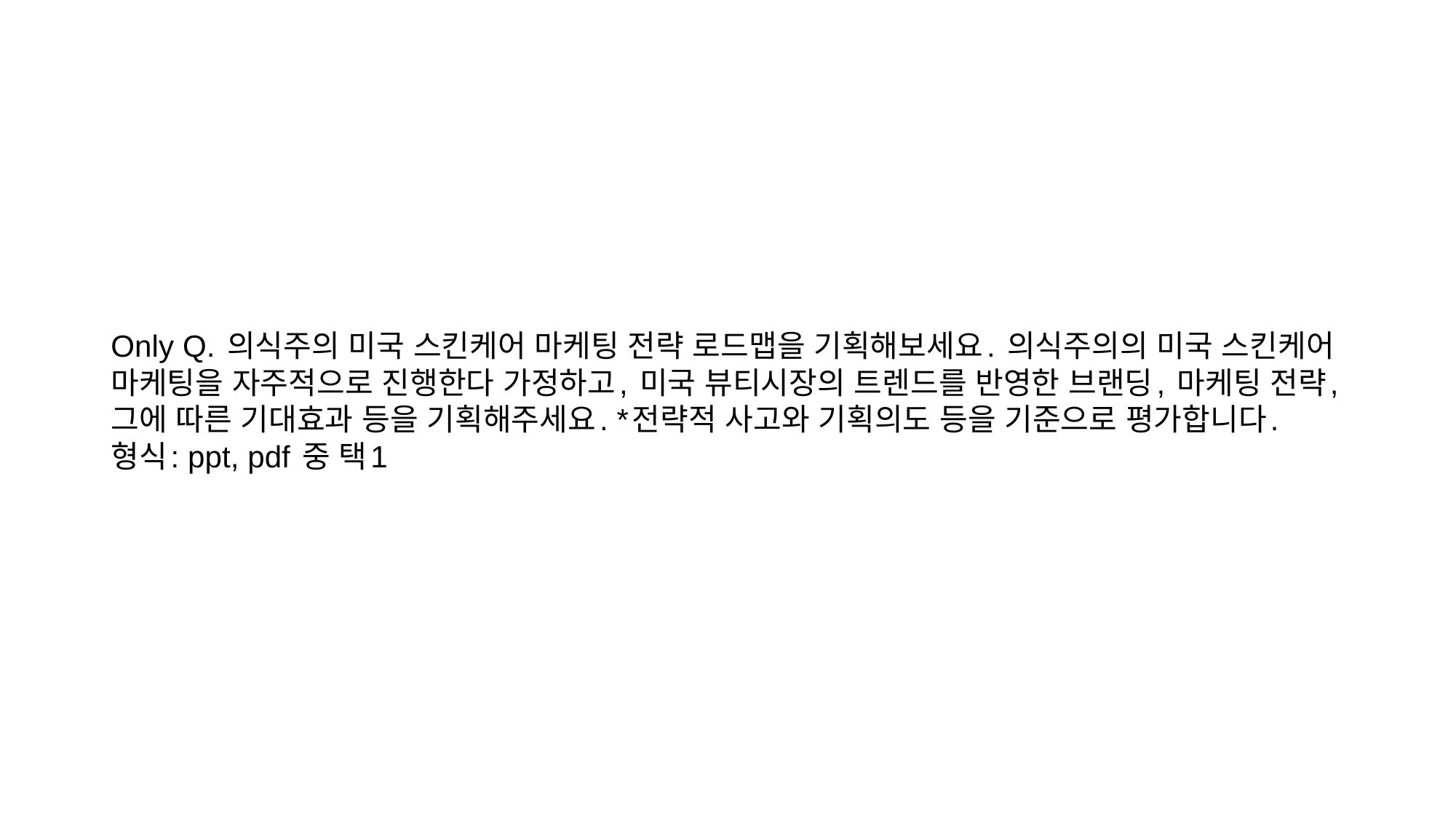

# Only Q. 의식주의 미국 스킨케어 마케팅 전략 로드맵을 기획해보세요. 의식주의의 미국 스킨케어 마케팅을 자주적으로 진행한다 가정하고, 미국 뷰티시장의 트렌드를 반영한 브랜딩, 마케팅 전략, 그에 따른 기대효과 등을 기획해주세요. *전략적 사고와 기획의도 등을 기준으로 평가합니다. 형식: ppt, pdf 중 택1